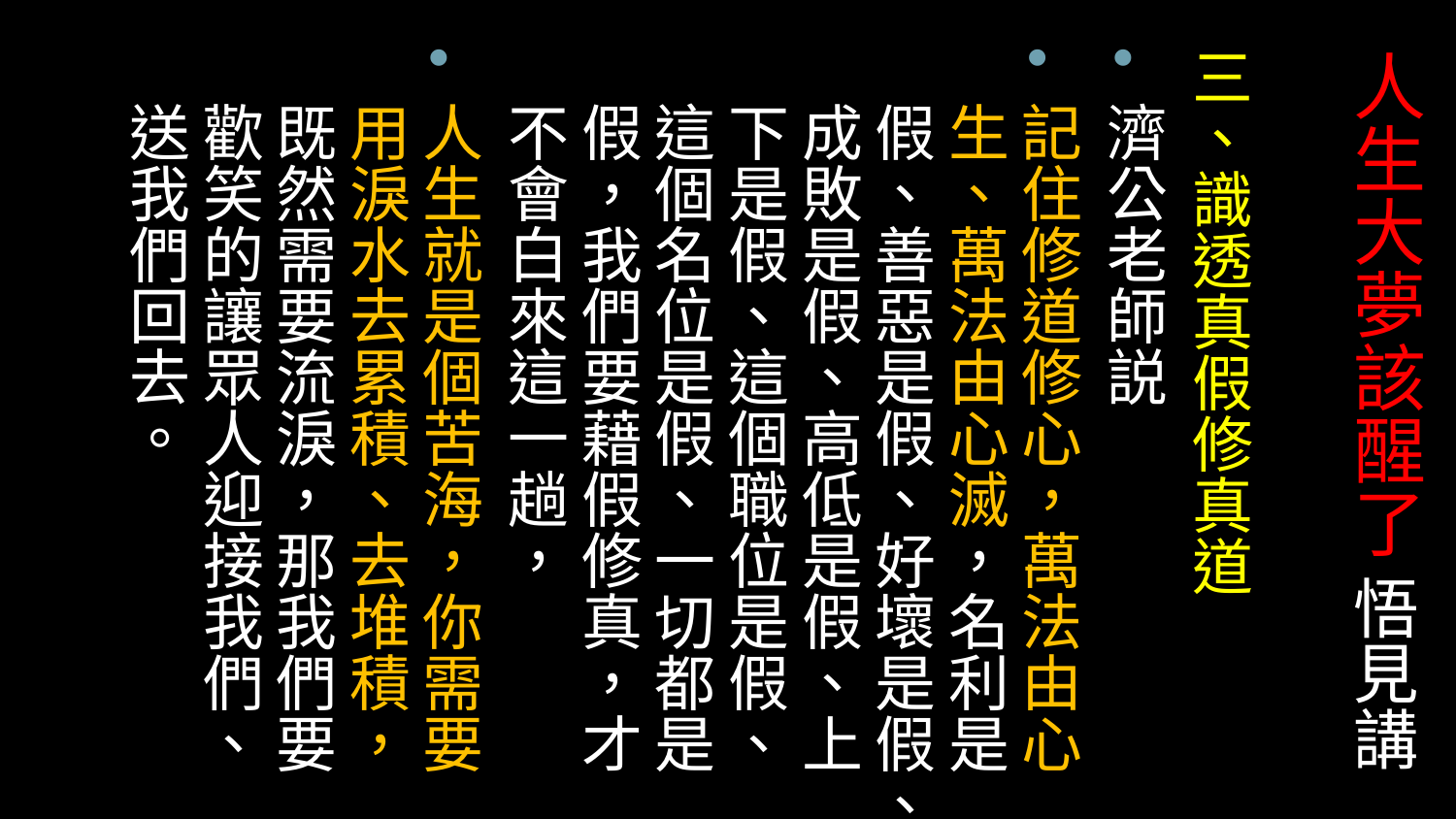

三、識透真假修真道
濟公老師説
記住修道修心，萬法由心生、萬法由心滅，名利是假、善惡是假、好壞是假、成敗是假、高低是假、上下是假、這個職位是假、這個名位是假、一切都是假，我們要藉假修真，才不會白來這一趟，
人生就是個苦海，你需要用淚水去累積、去堆積，既然需要流淚，那我們要歡笑的讓眾人迎接我們、送我們回去。

# 人生大夢該醒了 悟見講